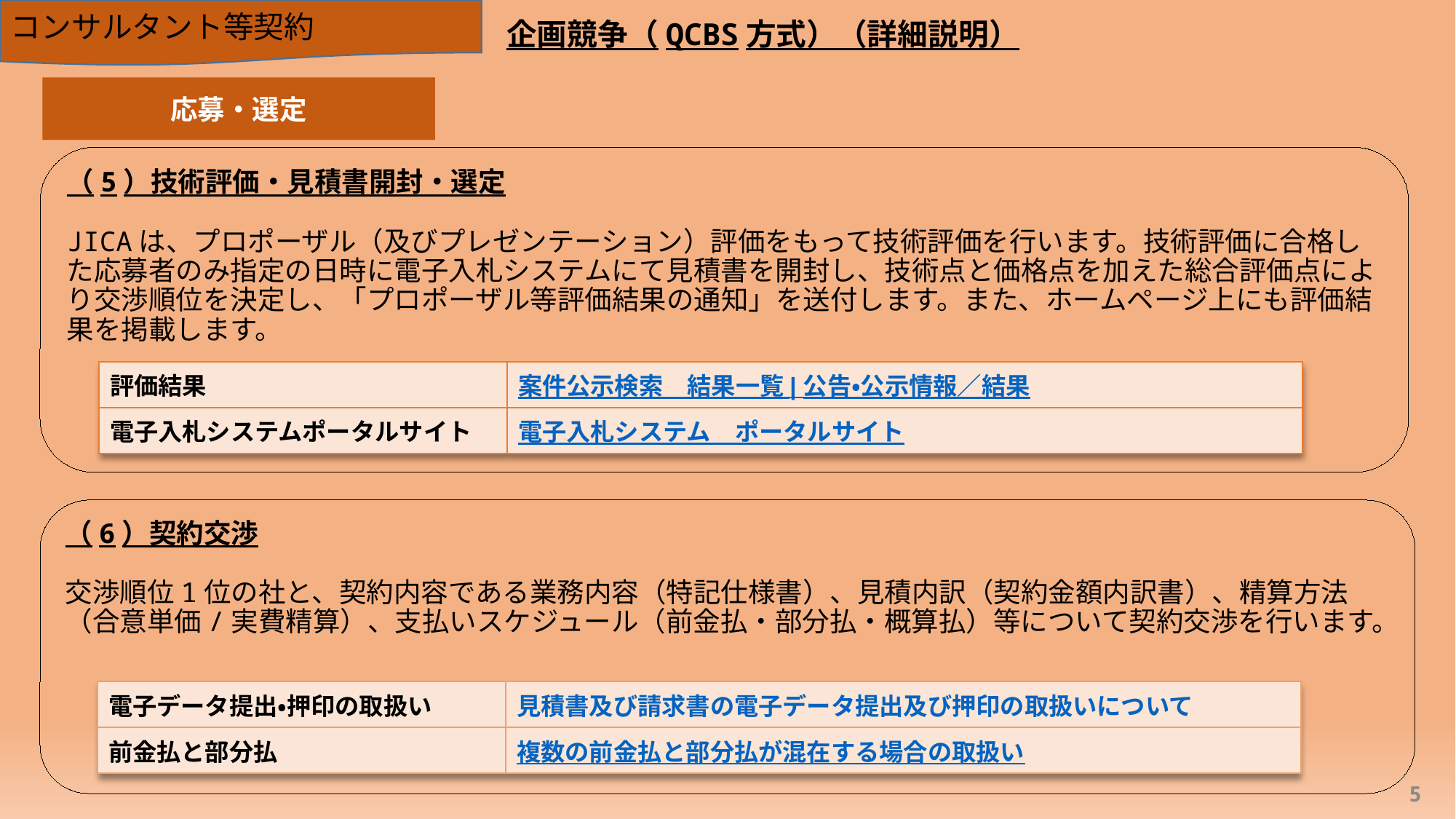

コンサルタント等契約
企画競争（QCBS方式）（詳細説明）
応募・選定
（5）技術評価・見積書開封・選定
JICAは、プロポーザル（及びプレゼンテーション）評価をもって技術評価を行います。技術評価に合格した応募者のみ指定の日時に電子入札システムにて見積書を開封し、技術点と価格点を加えた総合評価点により交渉順位を決定し、「プロポーザル等評価結果の通知」を送付します。また、ホームページ上にも評価結果を掲載します。
| 評価結果 | 案件公示検索　結果一覧 | 公告・公示情報／結果 |
| --- | --- |
| 電子入札システムポータルサイト | 電子入札システム　ポータルサイト |
（6）契約交渉
交渉順位1位の社と、契約内容である業務内容（特記仕様書）、見積内訳（契約金額内訳書）、精算方法（合意単価/実費精算）、支払いスケジュール（前金払・部分払・概算払）等について契約交渉を行います。

| 電子データ提出・押印の取扱い | 見積書及び請求書の電子データ提出及び押印の取扱いについて |
| --- | --- |
| 前金払と部分払 | 複数の前金払と部分払が混在する場合の取扱い |
5